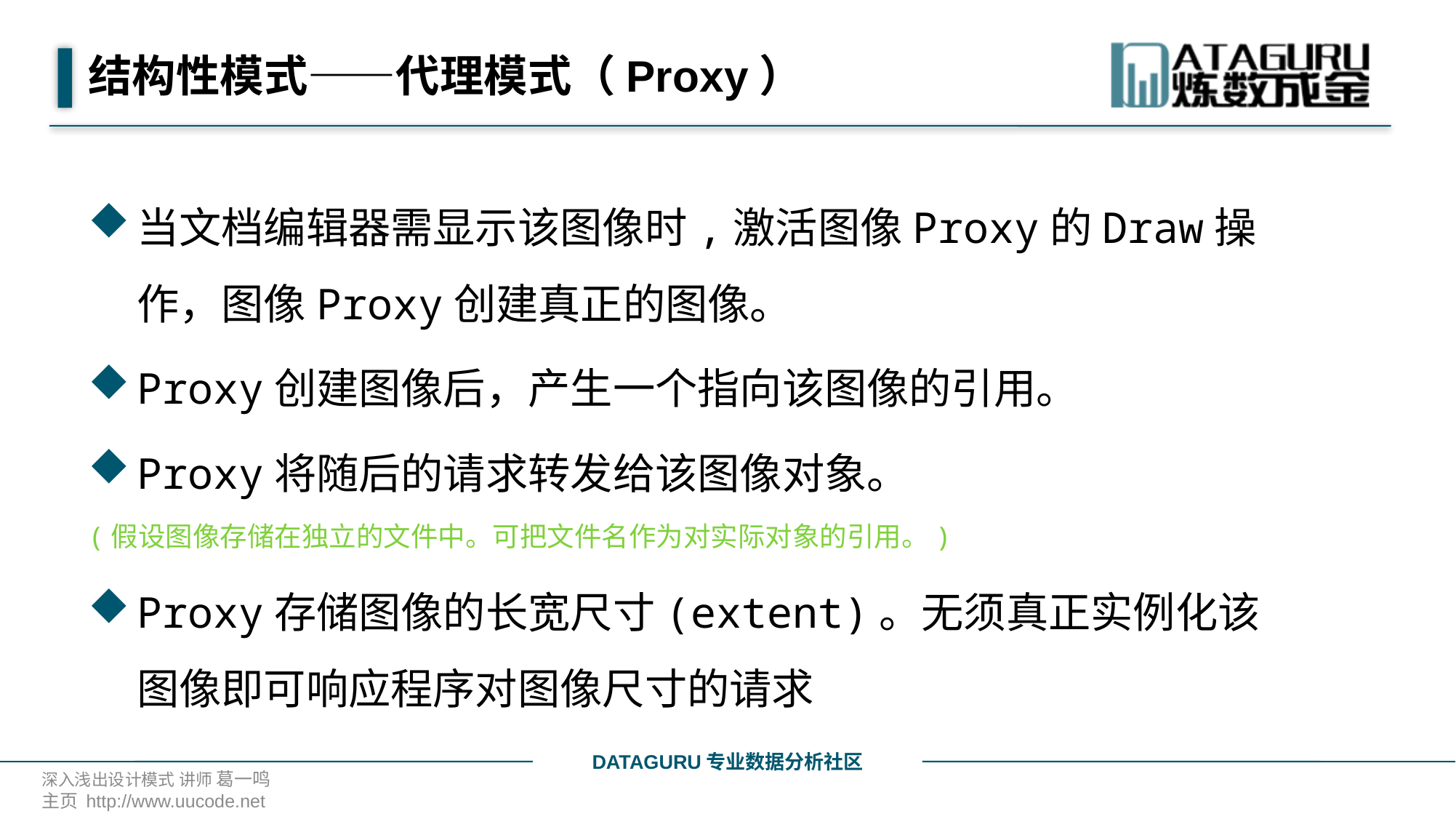

# 结构性模式——代理模式（Proxy）
当文档编辑器需显示该图像时,激活图像Proxy的Draw操作，图像Proxy创建真正的图像。
Proxy创建图像后，产生一个指向该图像的引用。
Proxy将随后的请求转发给该图像对象。
(假设图像存储在独立的文件中。可把文件名作为对实际对象的引用。)
Proxy存储图像的长宽尺寸(extent)。无须真正实例化该图像即可响应程序对图像尺寸的请求